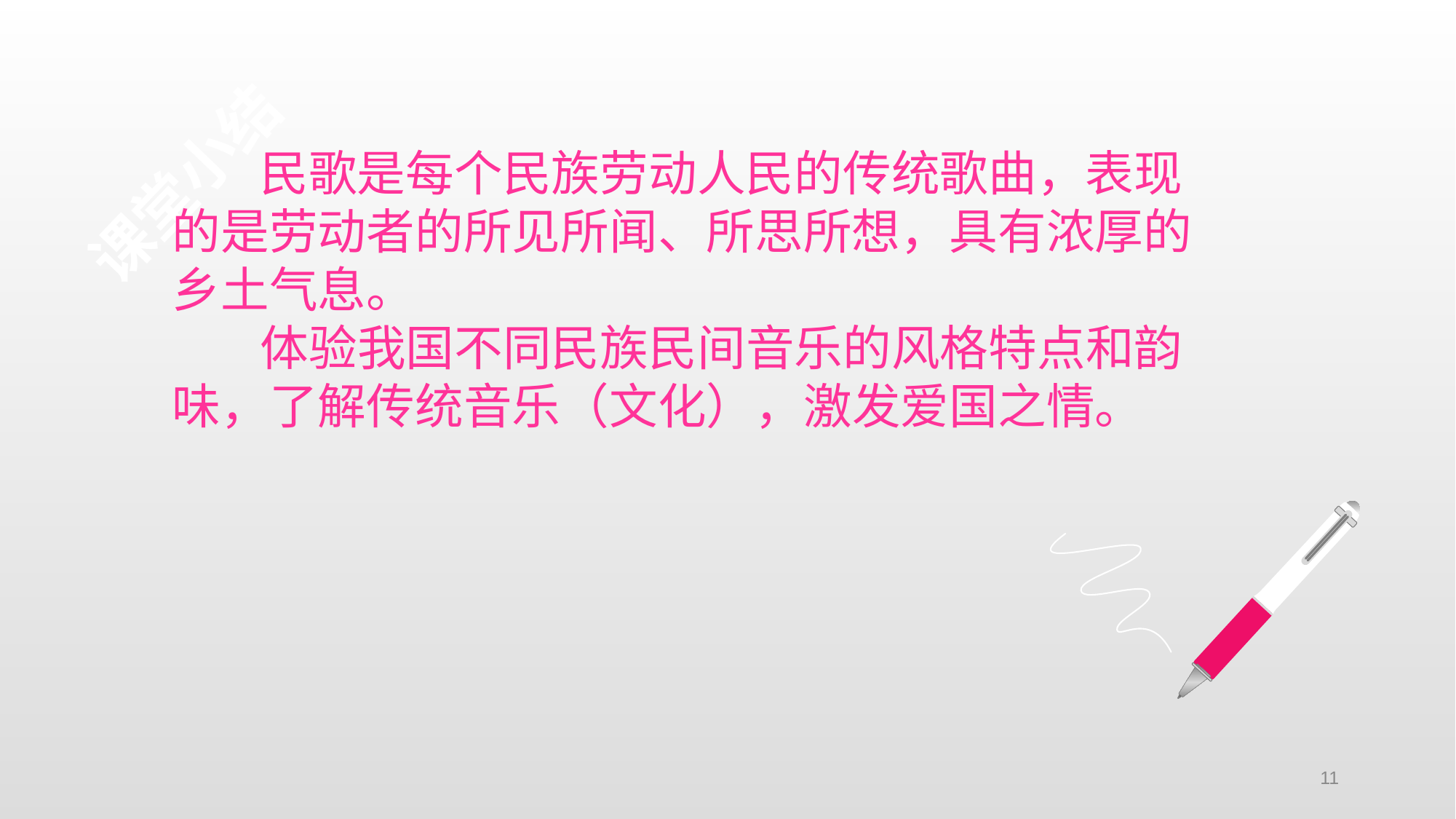

民歌是每个民族劳动人民的传统歌曲，表现的是劳动者的所见所闻、所思所想，具有浓厚的乡土气息。
       体验我国不同民族民间音乐的风格特点和韵味，了解传统音乐（文化），激发爱国之情。
课堂小结

11